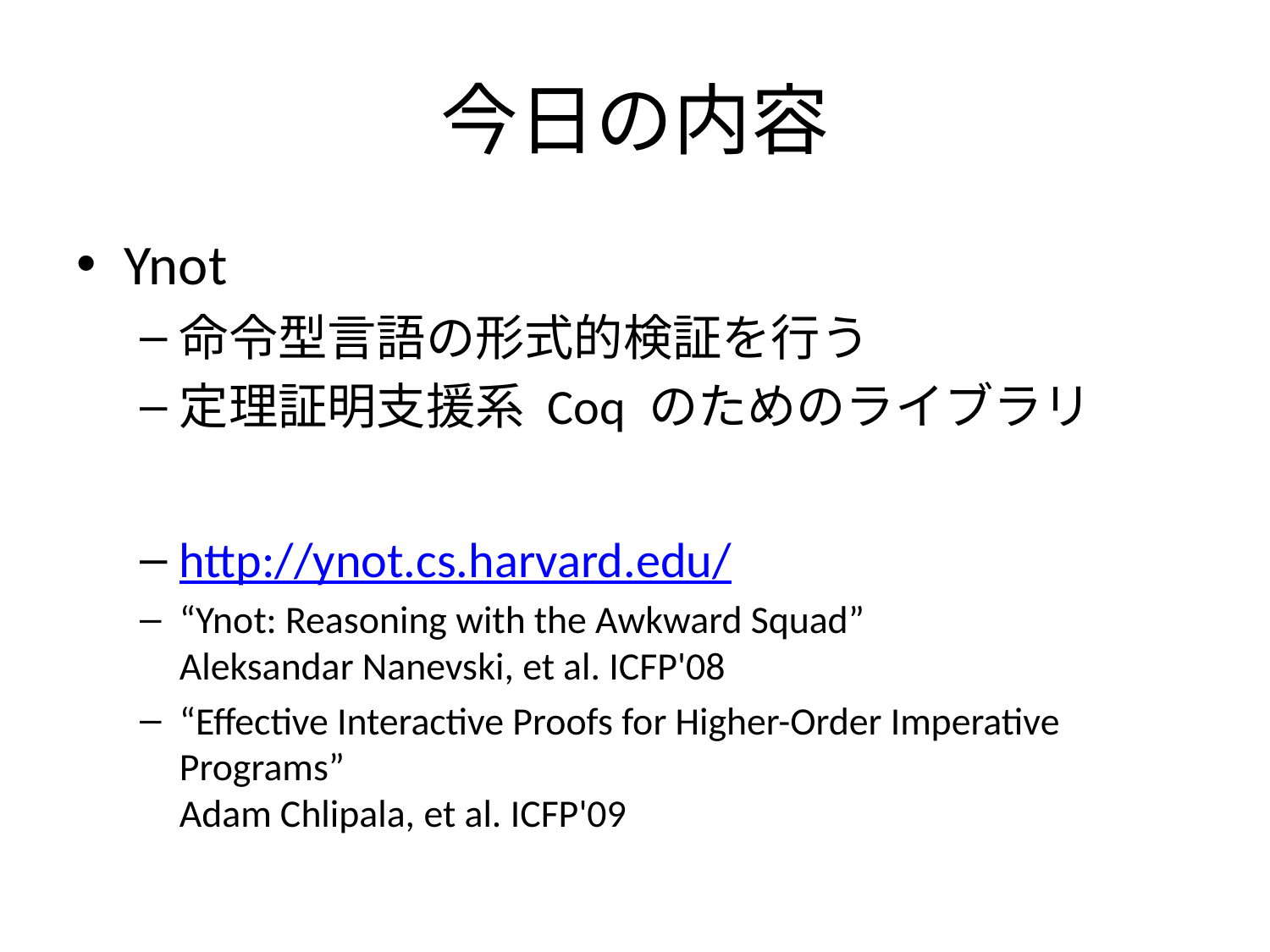

# 今日の内容
Ynot
命令型言語の形式的検証を行う
定理証明支援系 Coq のためのライブラリ

http://ynot.cs.harvard.edu/
“Ynot: Reasoning with the Awkward Squad”
Aleksandar Nanevski, et al. ICFP'08
“Effective Interactive Proofs for Higher-Order Imperative Programs”
Adam Chlipala, et al. ICFP'09